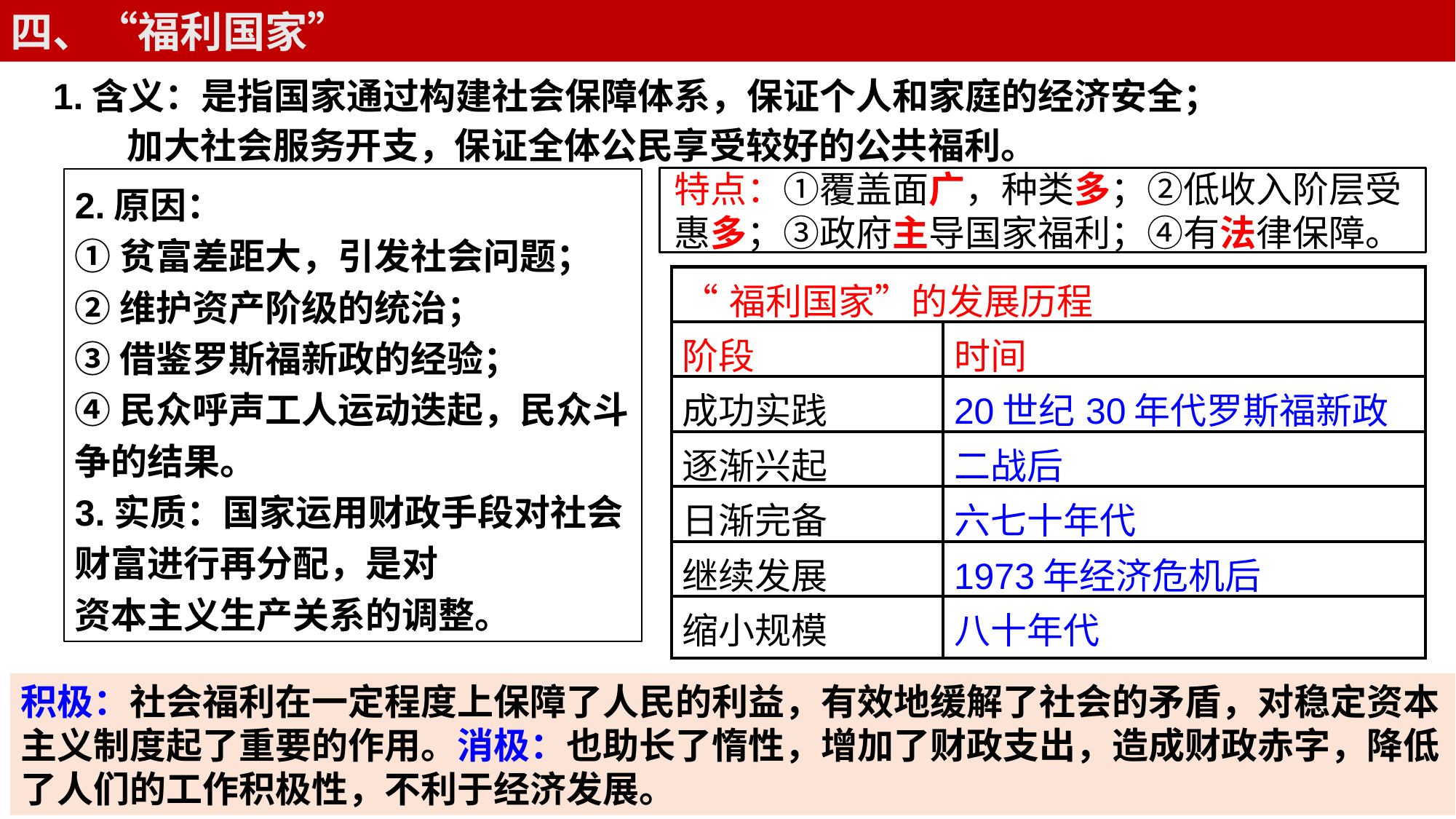

四、“福利国家”
1.含义：是指国家通过构建社会保障体系，保证个人和家庭的经济安全；
        加大社会服务开支，保证全体公民享受较好的公共福利。

特点：①覆盖面广，种类多；②低收入阶层受惠多；③政府主导国家福利；④有法律保障。

2.原因：
①贫富差距大，引发社会问题；
②维护资产阶级的统治；
③借鉴罗斯福新政的经验；
④民众呼声工人运动迭起，民众斗争的结果。
3.实质：国家运用财政手段对社会财富进行再分配，是对
资本主义生产关系的调整。
| “福利国家”的发展历程 |  |
| --- | --- |
| 阶段 | 时间 |
| 成功实践 | 20世纪30年代罗斯福新政 |
| 逐渐兴起 | 二战后 |
| 日渐完备 | 六七十年代 |
| 继续发展 | 1973年经济危机后 |
| 缩小规模 | 八十年代 |
积极：社会福利在一定程度上保障了人民的利益，有效地缓解了社会的矛盾，对稳定资本主义制度起了重要的作用。消极：也助长了惰性，增加了财政支出，造成财政赤字，降低了人们的工作积极性，不利于经济发展。